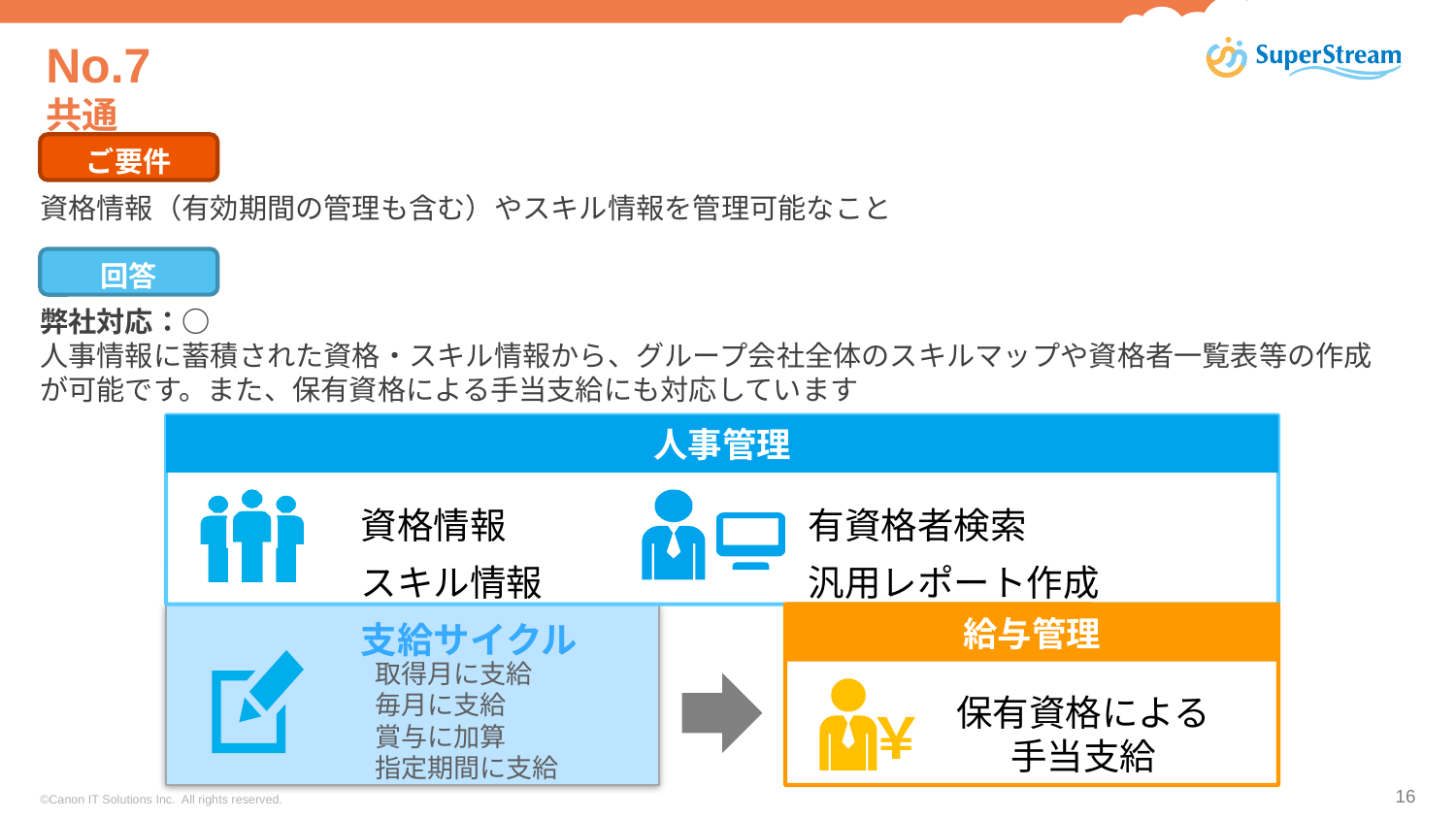

# No.7 共通
ご要件
資格情報（有効期間の管理も含む）やスキル情報を管理可能なこと
回答
弊社対応：○
人事情報に蓄積された資格・スキル情報から、グループ会社全体のスキルマップや資格者一覧表等の作成
が可能です。また、保有資格による手当支給にも対応しています

人事管理

資格情報

有資格者検索

スキル情報
汎用レポート作成

支給サイクル

給与管理

取得月に支給
毎月に支給
賞与に加算
指定期間に支給

保有資格による
手当支給
￥
©Canon IT Solutions Inc.  All rights reserved.
16